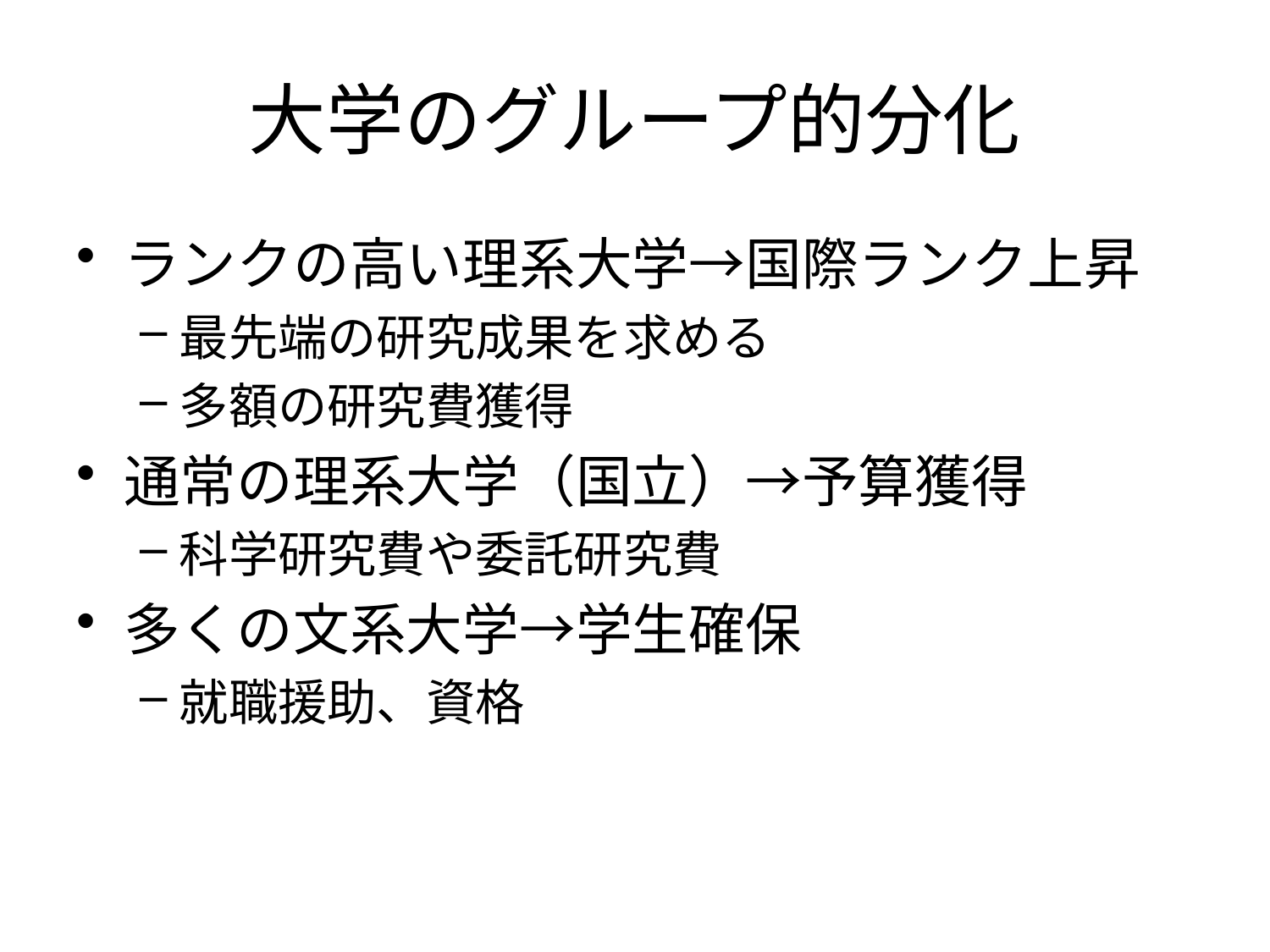

# 大学のグループ的分化
ランクの高い理系大学→国際ランク上昇
最先端の研究成果を求める
多額の研究費獲得
通常の理系大学（国立）→予算獲得
科学研究費や委託研究費
多くの文系大学→学生確保
就職援助、資格